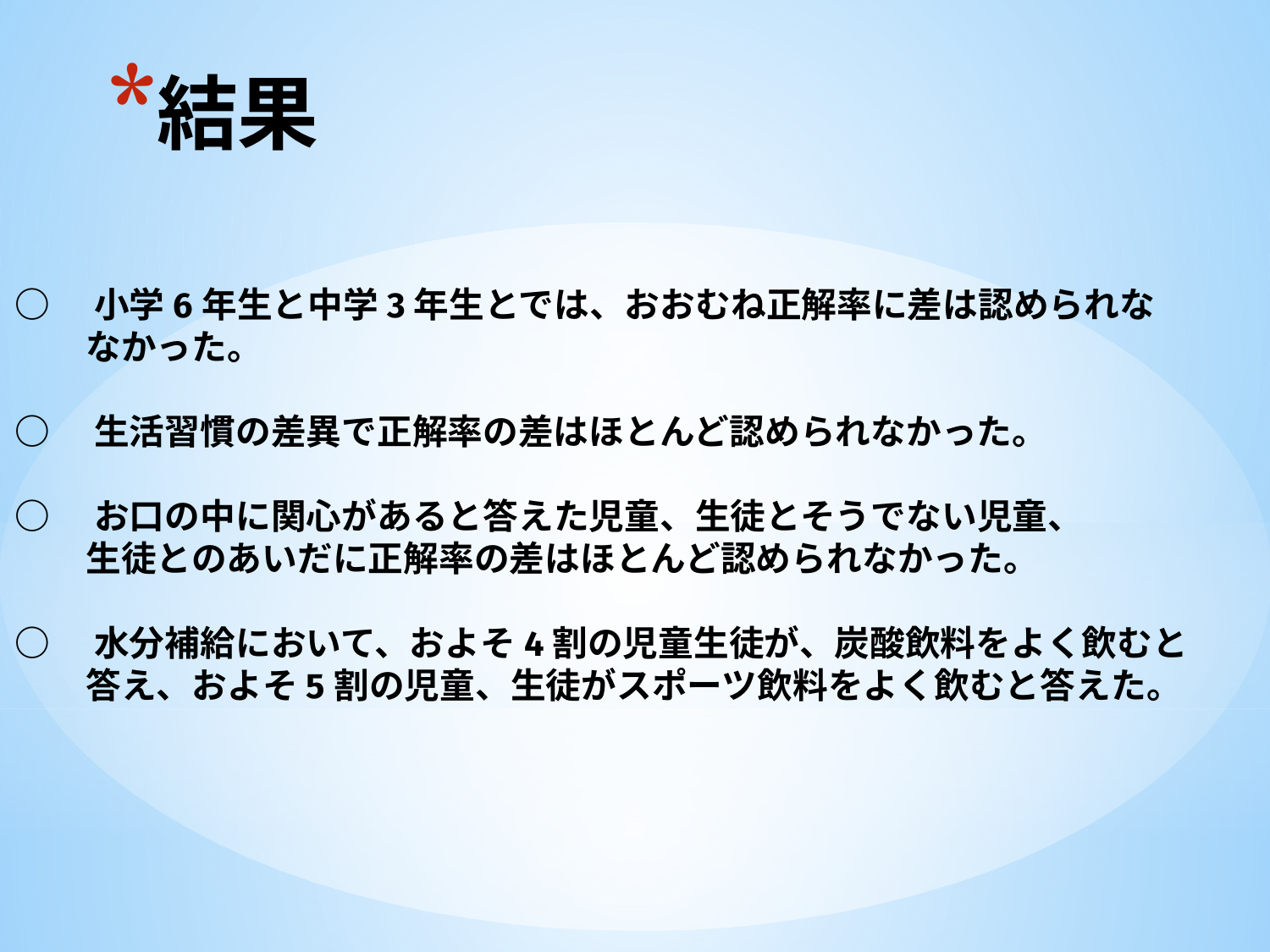

# 結果
○　小学6年生と中学3年生とでは、おおむね正解率に差は認められな
　　なかった。

○　生活習慣の差異で正解率の差はほとんど認められなかった。

○　お口の中に関心があると答えた児童、生徒とそうでない児童、
　　生徒とのあいだに正解率の差はほとんど認められなかった。

○　水分補給において、およそ4割の児童生徒が、炭酸飲料をよく飲むと
　　答え、およそ5割の児童、生徒がスポーツ飲料をよく飲むと答えた。